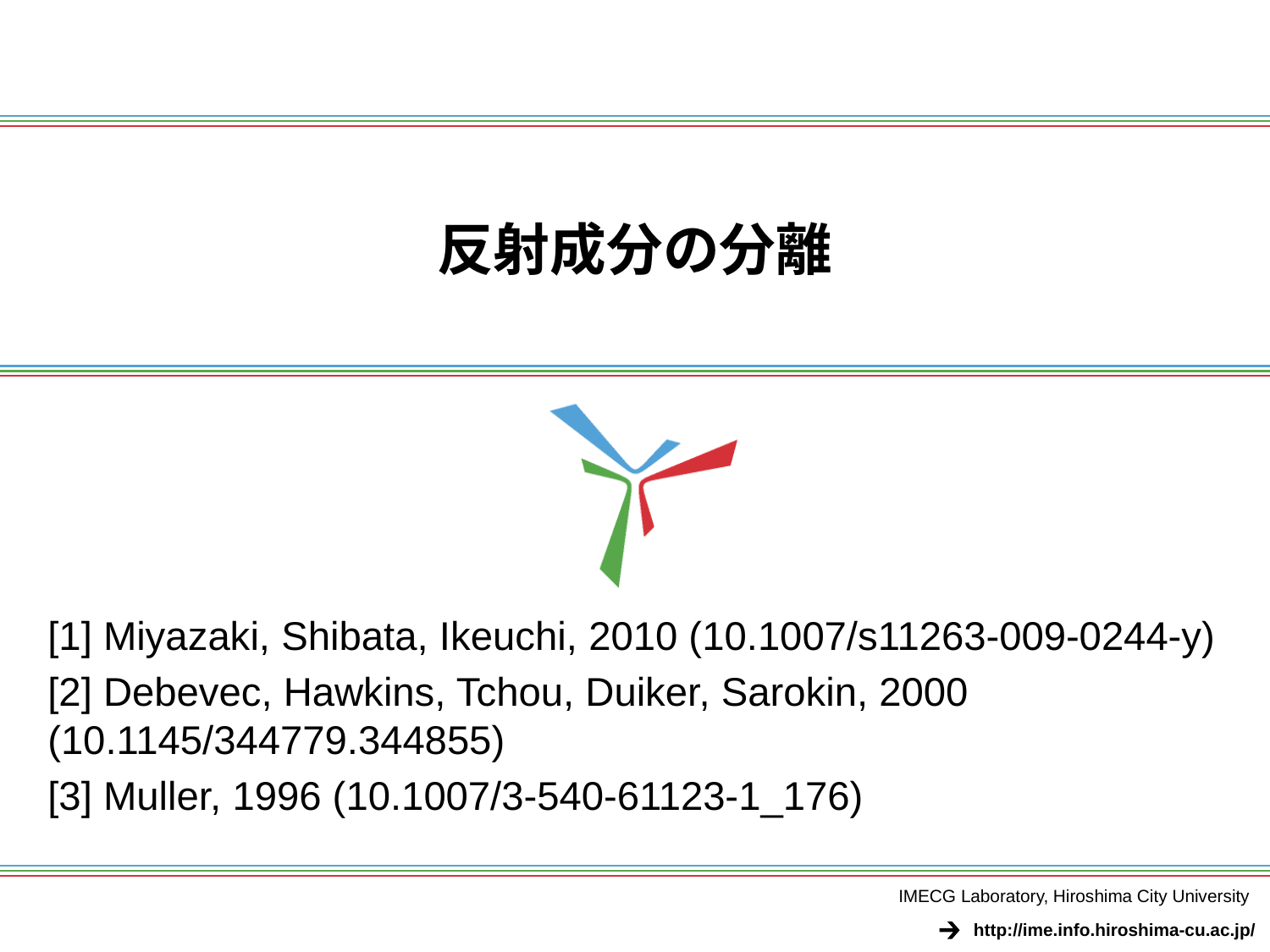

# 反射成分の分離
[1] Miyazaki, Shibata, Ikeuchi, 2010 (10.1007/s11263-009-0244-y)
[2] Debevec, Hawkins, Tchou, Duiker, Sarokin, 2000 (10.1145/344779.344855)
[3] Muller, 1996 (10.1007/3-540-61123-1_176)